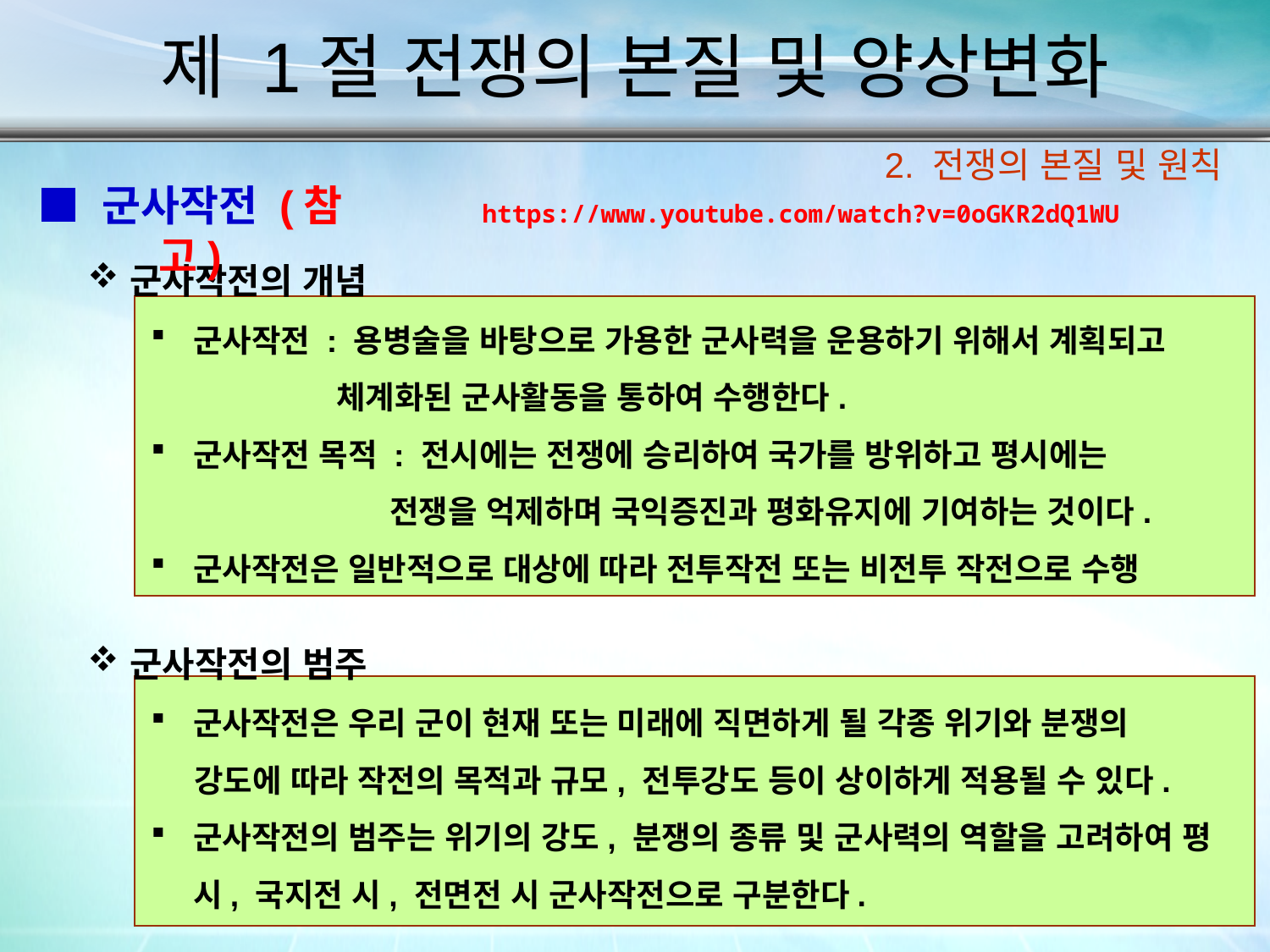

제 1절 전쟁의 본질 및 양상변화
2. 전쟁의 본질 및 원칙
■ 군사작전 (참고)
https://www.youtube.com/watch?v=0oGKR2dQ1WU
군사작전의 개념
군사작전 : 용병술을 바탕으로 가용한 군사력을 운용하기 위해서 계획되고
                    체계화된 군사활동을 통하여 수행한다.
군사작전 목적 : 전시에는 전쟁에 승리하여 국가를 방위하고 평시에는
                          전쟁을 억제하며 국익증진과 평화유지에 기여하는 것이다.
군사작전은 일반적으로 대상에 따라 전투작전 또는 비전투 작전으로 수행
군사작전의 범주
군사작전은 우리 군이 현재 또는 미래에 직면하게 될 각종 위기와 분쟁의
    강도에 따라 작전의 목적과 규모, 전투강도 등이 상이하게 적용될 수 있다.
군사작전의 범주는 위기의 강도, 분쟁의 종류 및 군사력의 역할을 고려하여 평시, 국지전 시, 전면전 시 군사작전으로 구분한다.